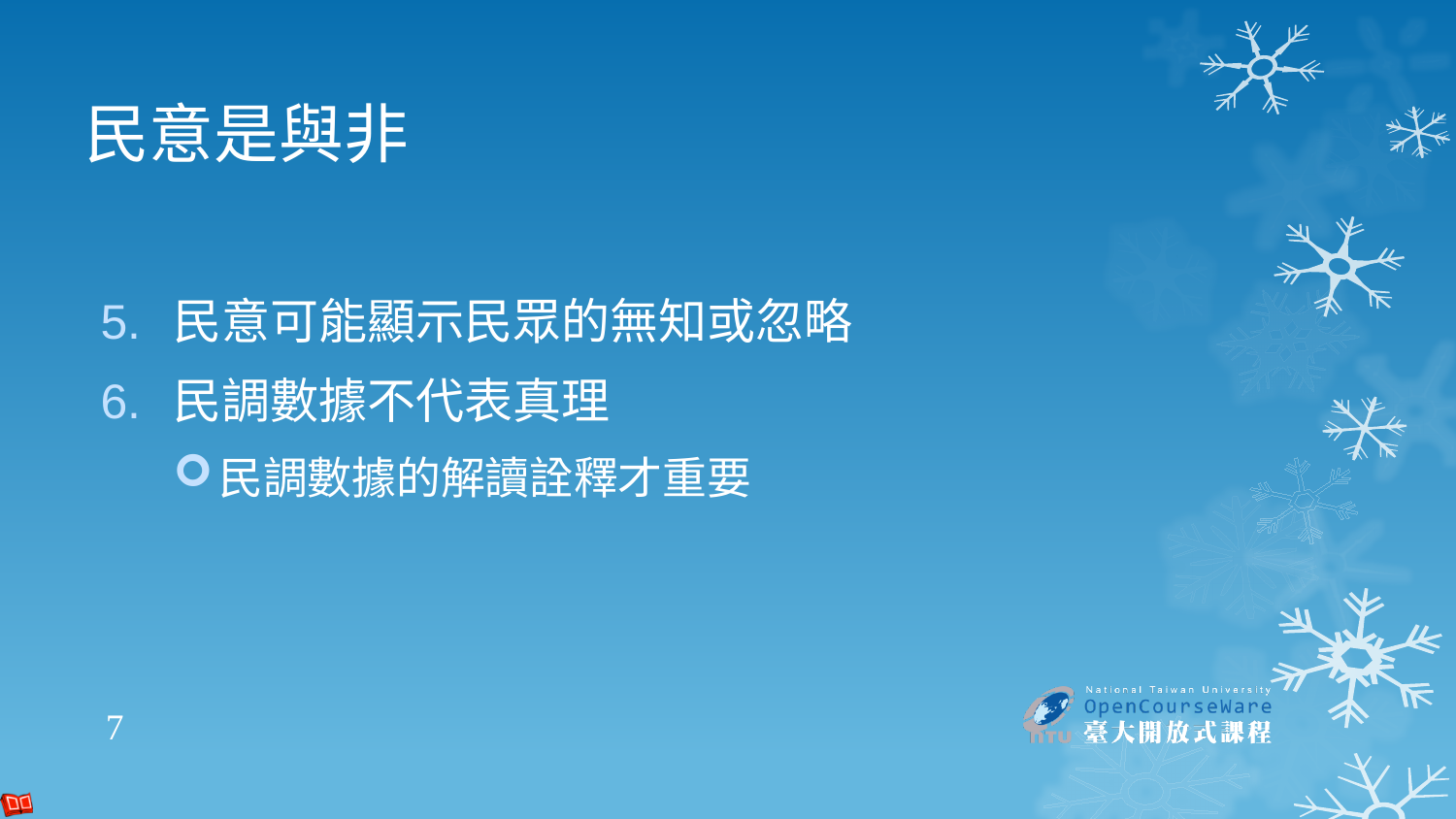

# 民意是與非
民意可能顯示民眾的無知或忽略
民調數據不代表真理
民調數據的解讀詮釋才重要

7